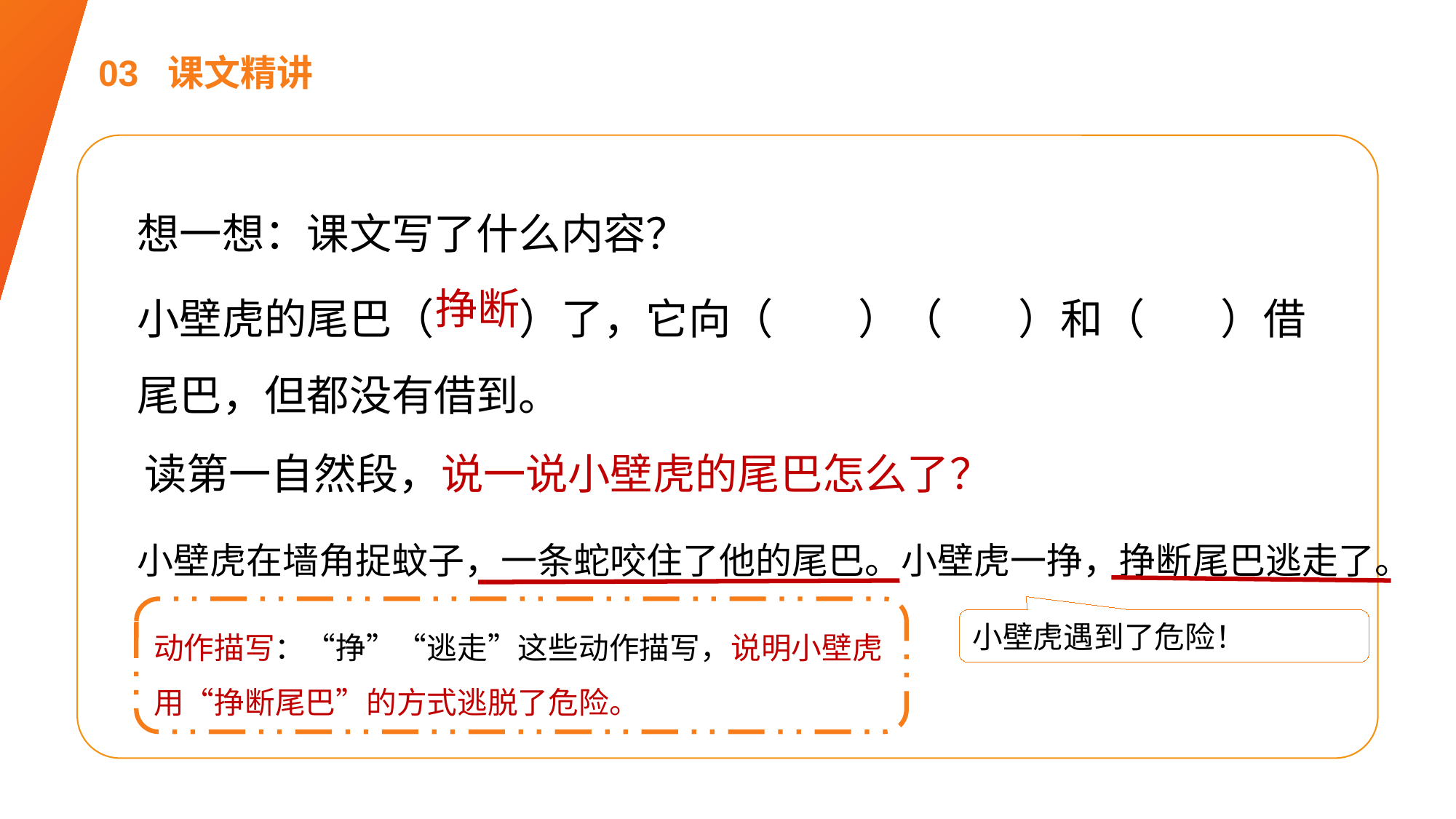

03  课文精讲
想一想：课文写了什么内容？
小壁虎的尾巴（         ）了，它向（         ）（        ）和（        ）借尾巴，但都没有借到。
挣断
读第一自然段，说一说小壁虎的尾巴怎么了？
小壁虎在墙角捉蚊子，一条蛇咬住了他的尾巴。小壁虎一挣，挣断尾巴逃走了。
动作描写：“挣”“逃走”这些动作描写，说明小壁虎用“挣断尾巴”的方式逃脱了危险。
小壁虎遇到了危险！